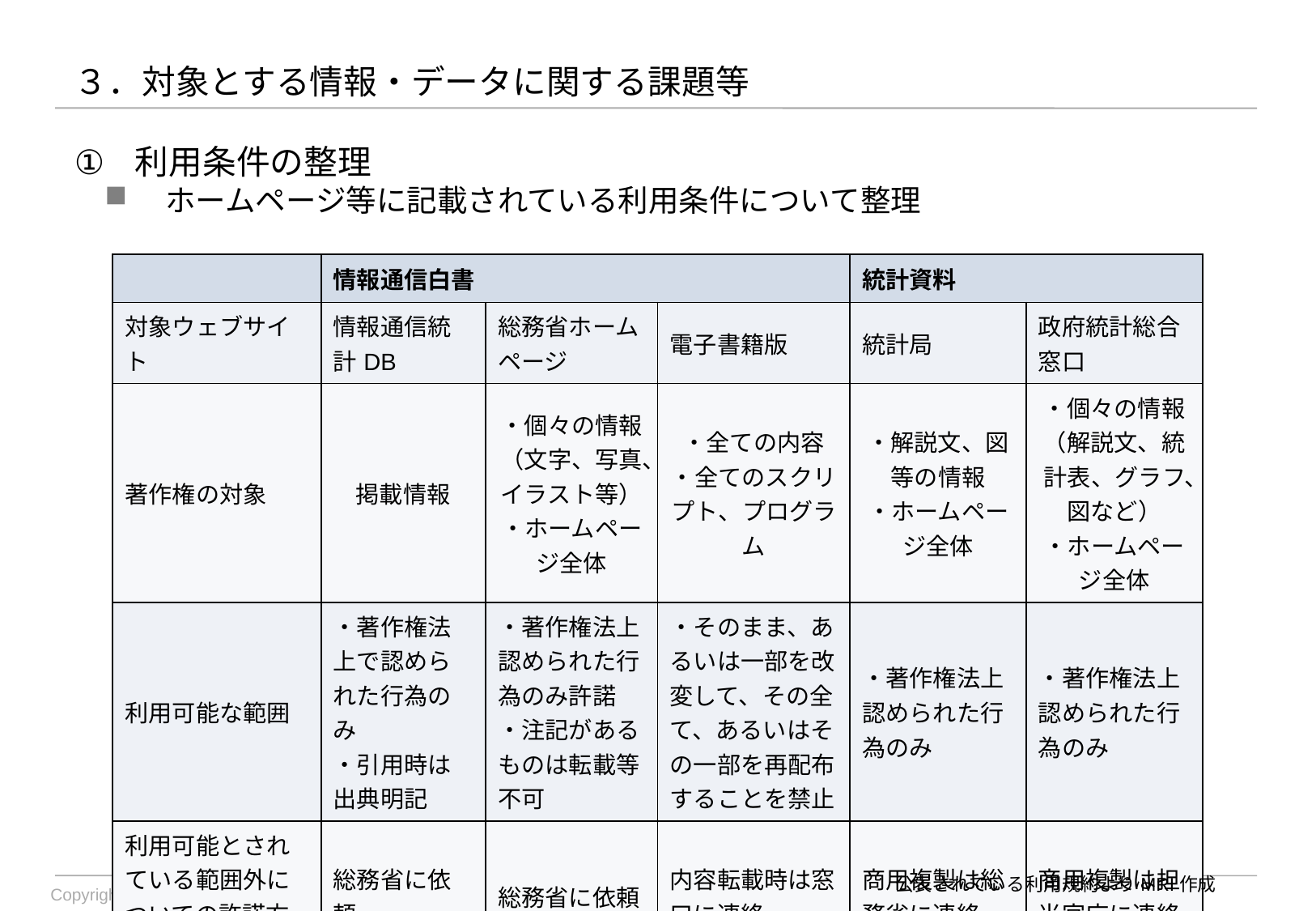

# ３．対象とする情報・データに関する課題等

利用条件の整理
ホームページ等に記載されている利用条件について整理

|  | 情報通信白書 |  |  | 統計資料 |  |
| --- | --- | --- | --- | --- | --- |
| 対象ウェブサイト | 情報通信統計DB | 総務省ホームページ | 電子書籍版 | 統計局 | 政府統計総合窓口 |
| 著作権の対象 | 掲載情報 | ・個々の情報（文字、写真、イラスト等） ・ホームページ全体 | ・全ての内容 ・全てのスクリプト、プログラム | ・解説文、図等の情報 ・ホームページ全体 | ・個々の情報（解説文、統計表、グラフ、図など） ・ホームページ全体 |
| 利用可能な範囲 | ・著作権法上で認められた行為のみ ・引用時は出典明記 | ・著作権法上認められた行為のみ許諾 ・注記があるものは転載等不可 | ・そのまま、あるいは一部を改変して、その全て、あるいはその一部を再配布することを禁止 | ・著作権法上認められた行為のみ | ・著作権法上認められた行為のみ |
| 利用可能とされている範囲外についての許諾方法 | 総務省に依頼 | 総務省に依頼 | 内容転載時は窓口に連絡 | 商用複製は総務省に連絡 | 商用複製は担当官庁に連絡 |
公表されている利用規約よりMRI作成
10
Copyright (C) 2012, Open Data Promotion Consortium